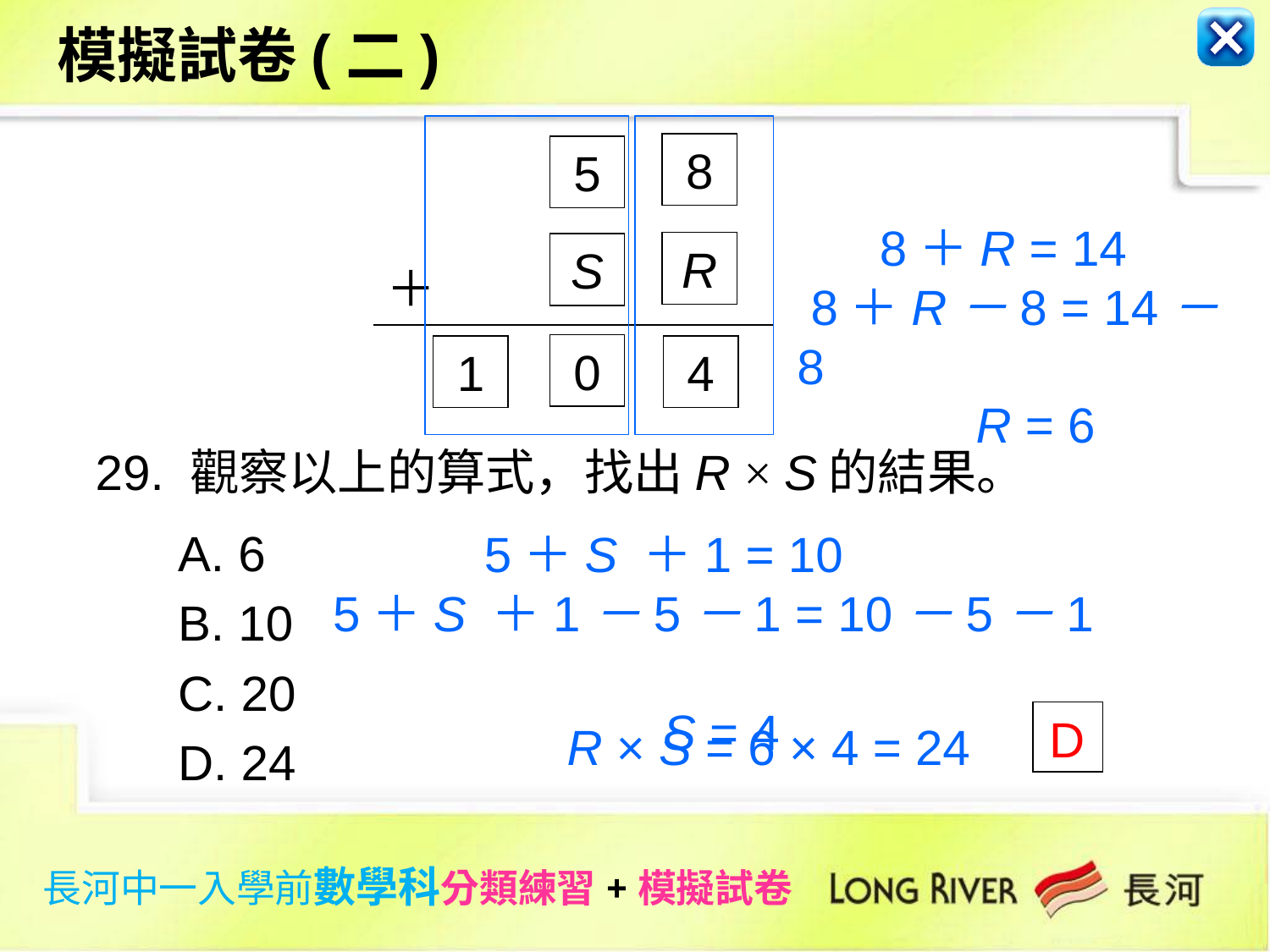

模擬試卷(二)

8
5
R
S
＋
0
4
1
      8＋R = 14
 8＋R－8 = 14－8
             R = 6
  29. 觀察以上的算式，找出R × S的結果。
        A. 6
        B. 10
        C. 20
        D. 24
            5＋S ＋1 = 10
 5＋S ＋1－5－1 = 10－5－1
                         S = 4

 D
R × S = 6 × 4 = 24